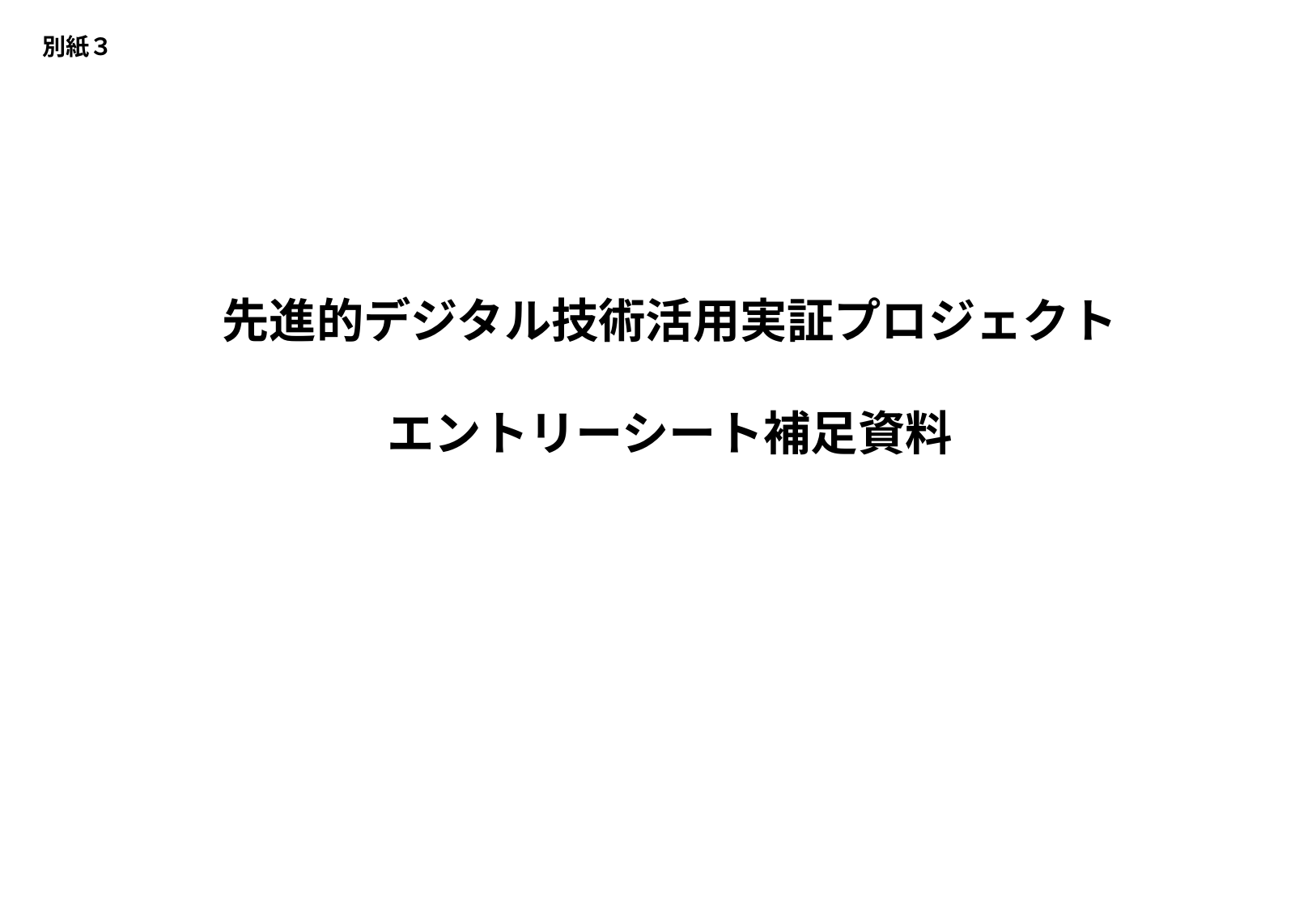

別紙３
先進的デジタル技術活用実証プロジェクト

エントリーシート補足資料